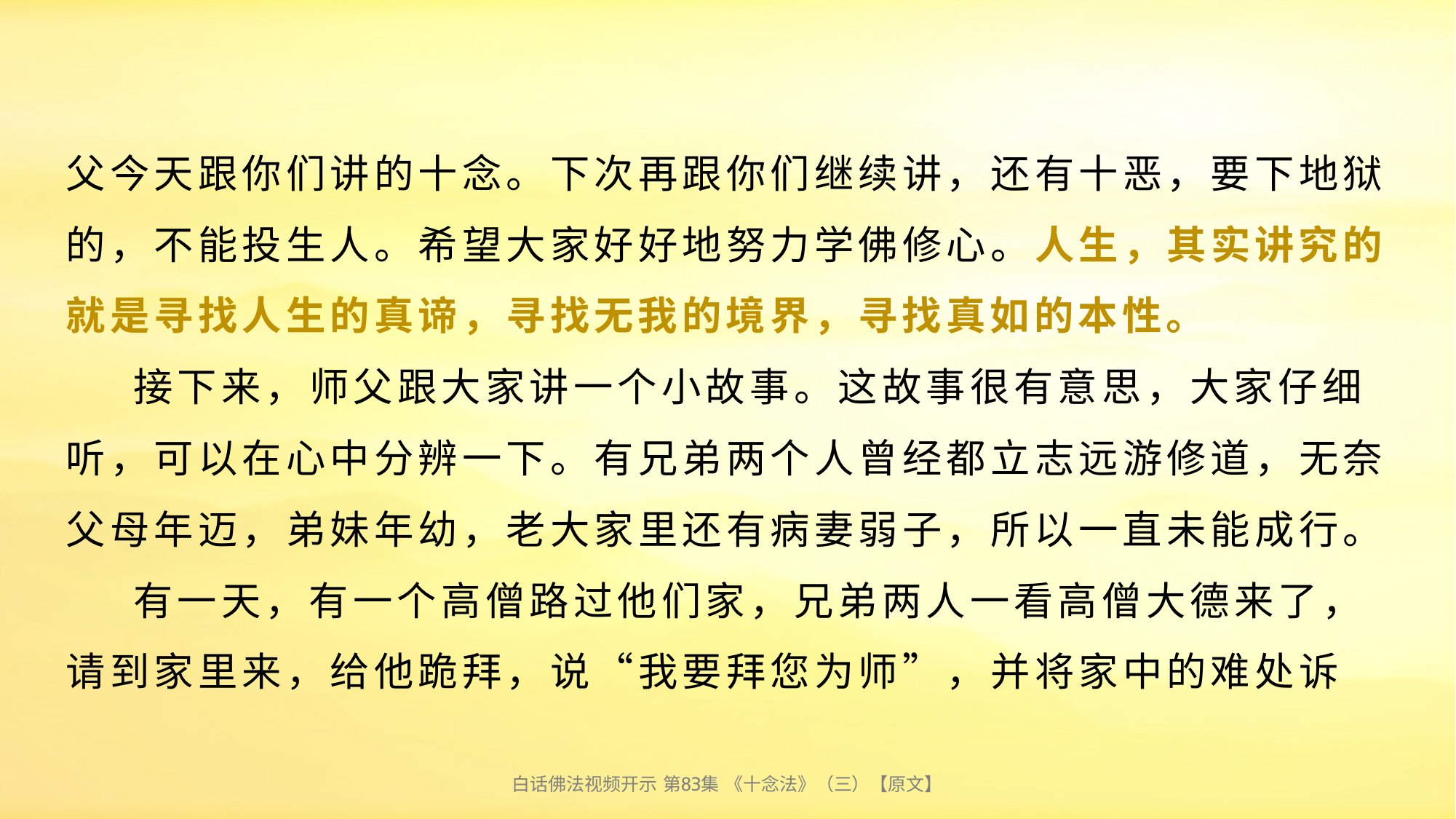

# 父今天跟你们讲的十念。下次再跟你们继续讲，还有十恶，要下地狱的，不能投生人。希望大家好好地努力学佛修心。人生，其实讲究的就是寻找人生的真谛，寻找无我的境界，寻找真如的本性。 接下来，师父跟大家讲一个小故事。这故事很有意思，大家仔细听，可以在心中分辨一下。有兄弟两个人曾经都立志远游修道，无奈父母年迈，弟妹年幼，老大家里还有病妻弱子，所以一直未能成行。 有一天，有一个高僧路过他们家，兄弟两人一看高僧大德来了，请到家里来，给他跪拜，说“我要拜您为师”，并将家中的难处诉
白话佛法视频开示 第83集 《十念法》（三）【原文】